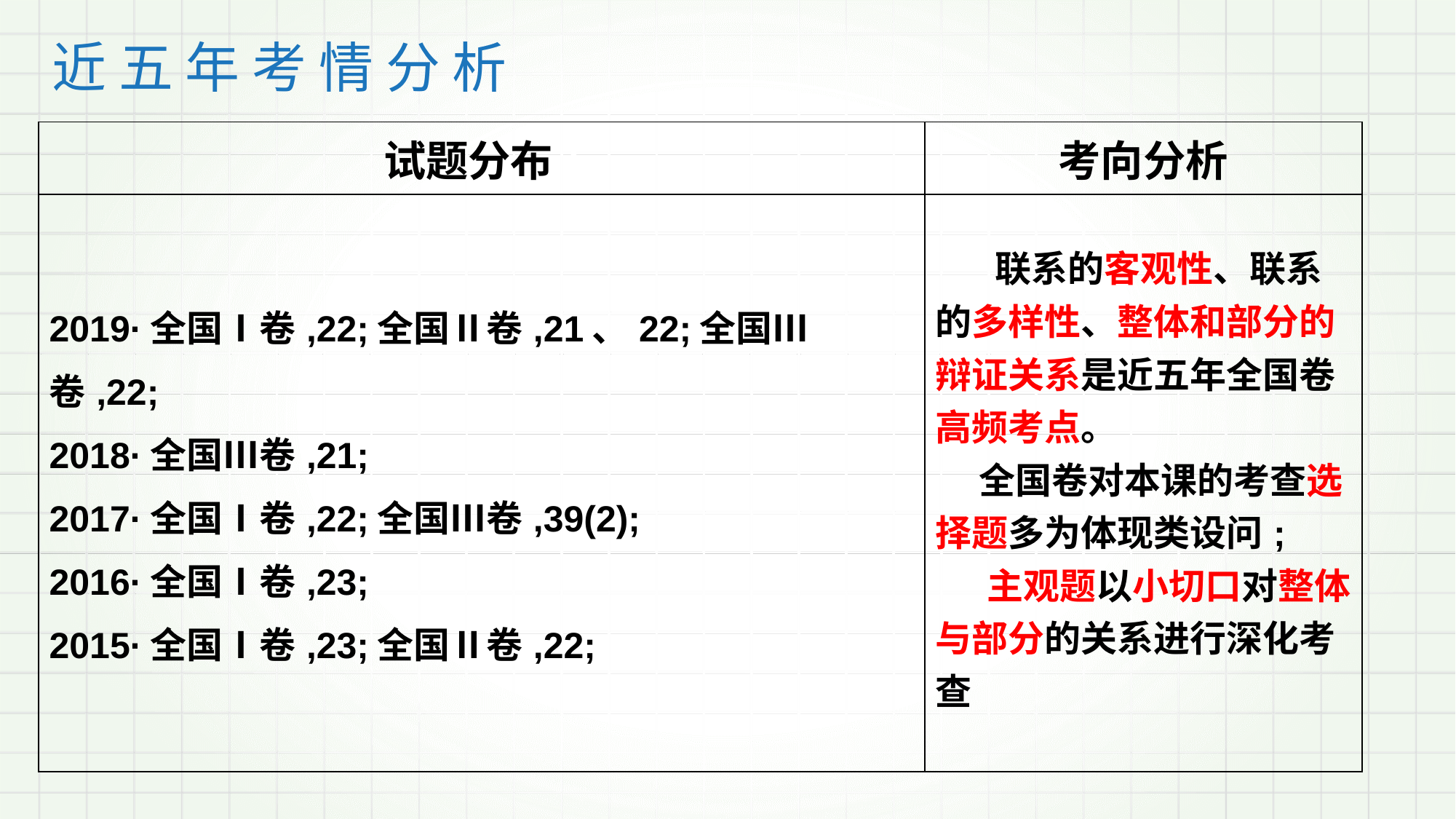

近 五 年 考 情 分 析
| 试题分布] | 考向分析 |
| --- | --- |
| 2019·全国Ⅰ卷,22;全国Ⅱ卷,21、22;全国Ⅲ卷,22; 2018·全国Ⅲ卷,21; 2017·全国Ⅰ卷,22;全国Ⅲ卷,39(2); 2016·全国Ⅰ卷,23; 2015·全国Ⅰ卷,23;全国Ⅱ卷,22; | 联系的客观性、联系的多样性、整体和部分的辩证关系是近五年全国卷高频考点。 全国卷对本课的考查选择题多为体现类设问; 主观题以小切口对整体与部分的关系进行深化考查 |